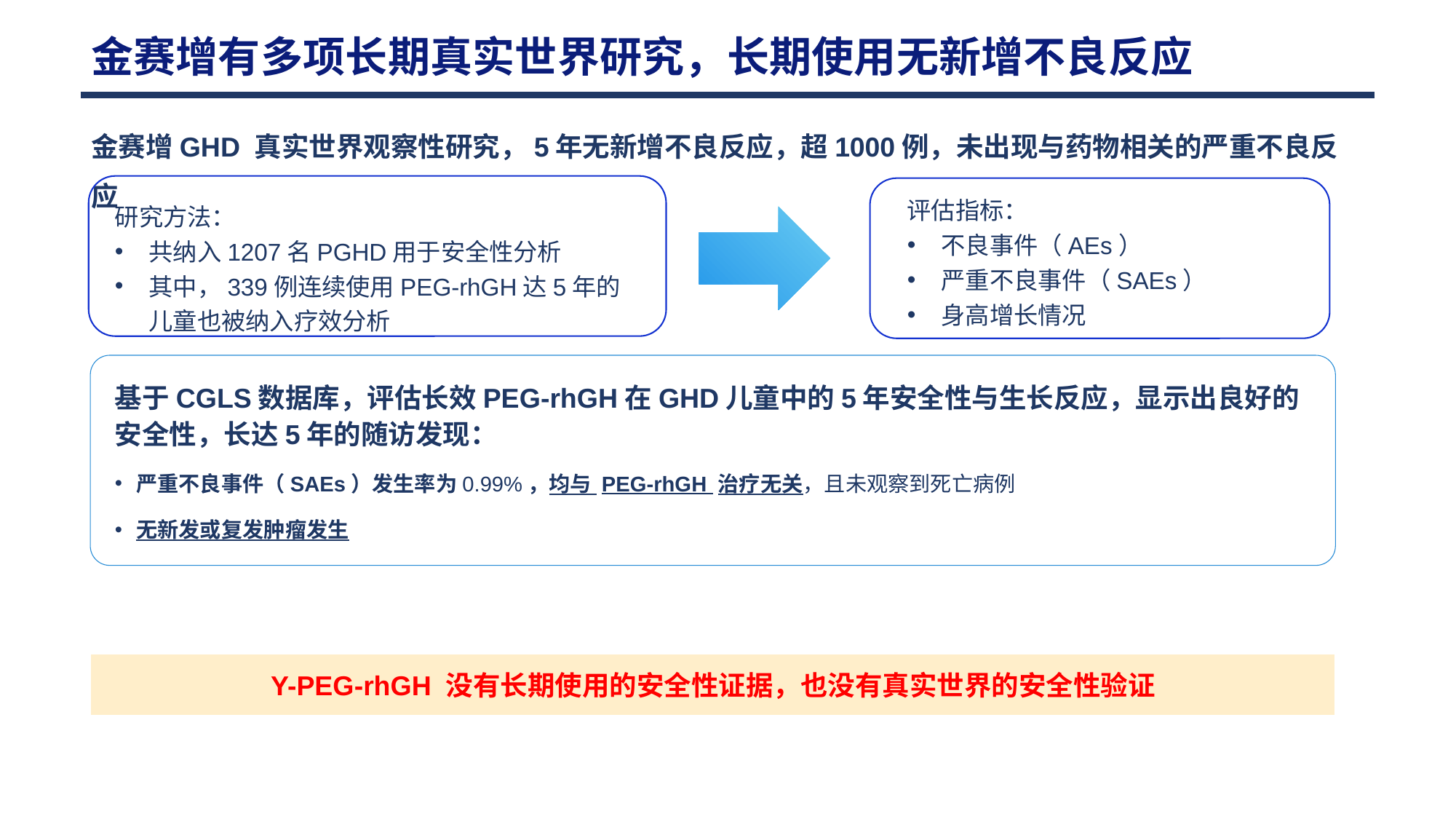

金赛增有多项长期真实世界研究，长期使用无新增不良反应
金赛增GHD 真实世界观察性研究，5年无新增不良反应，超1000例，未出现与药物相关的严重不良反应

评估指标：
不良事件（AEs）
严重不良事件（SAEs）
身高增长情况
研究方法：
共纳入1207名PGHD用于安全性分析
其中，339例连续使用PEG-rhGH达5年的儿童也被纳入疗效分析

基于CGLS数据库，评估长效PEG-rhGH在GHD儿童中的5年安全性与生长反应，显示出良好的安全性，长达5年的随访发现：
严重不良事件（SAEs）发生率为0.99%，均与 PEG-rhGH 治疗无关，且未观察到死亡病例
无新发或复发肿瘤发生
Y-PEG-rhGH 没有长期使用的安全性证据，也没有真实世界的安全性验证